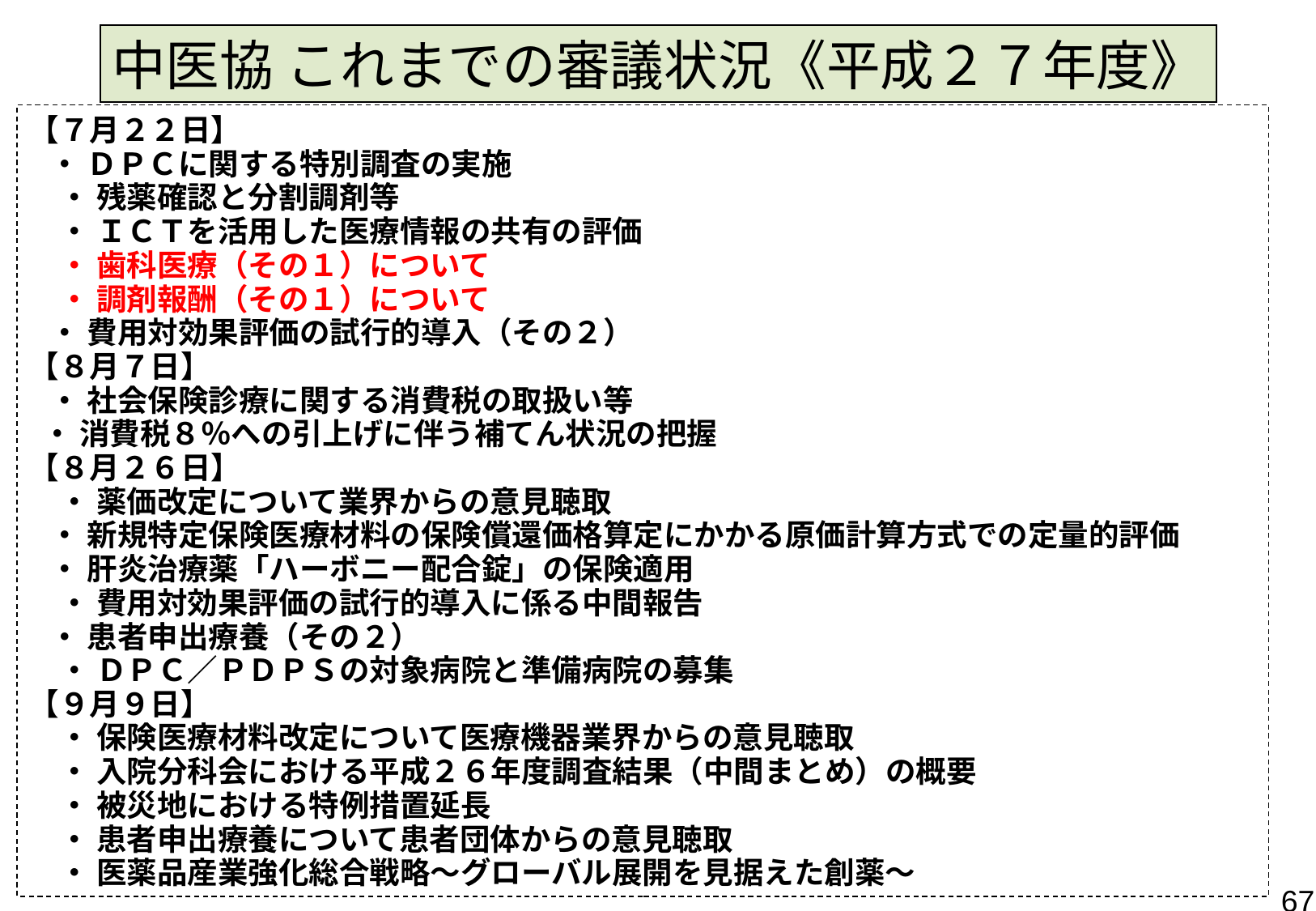

中医協 これまでの審議状況《平成２７年度》
【７月２２日】
  ・ ＤＰＣに関する特別調査の実施
　・ 残薬確認と分割調剤等
　・ ＩＣＴを活用した医療情報の共有の評価
　・ 歯科医療（その１）について
　・ 調剤報酬（その１）について
  ・ 費用対効果評価の試行的導入（その２）
【８月７日】
  ・ 社会保険診療に関する消費税の取扱い等
  ・ 消費税８％への引上げに伴う補てん状況の把握
【８月２６日】
　・ 薬価改定について業界からの意見聴取
  ・ 新規特定保険医療材料の保険償還価格算定にかかる原価計算方式での定量的評価
  ・ 肝炎治療薬「ハーボニー配合錠」の保険適用
　・ 費用対効果評価の試行的導入に係る中間報告
  ・ 患者申出療養（その２）
　・ ＤＰＣ／ＰＤＰＳの対象病院と準備病院の募集
【９月９日】
　・ 保険医療材料改定について医療機器業界からの意見聴取
　・ 入院分科会における平成２６年度調査結果（中間まとめ）の概要
　・ 被災地における特例措置延長
　・ 患者申出療養について患者団体からの意見聴取
　・ 医薬品産業強化総合戦略～グローバル展開を見据えた創薬～
67